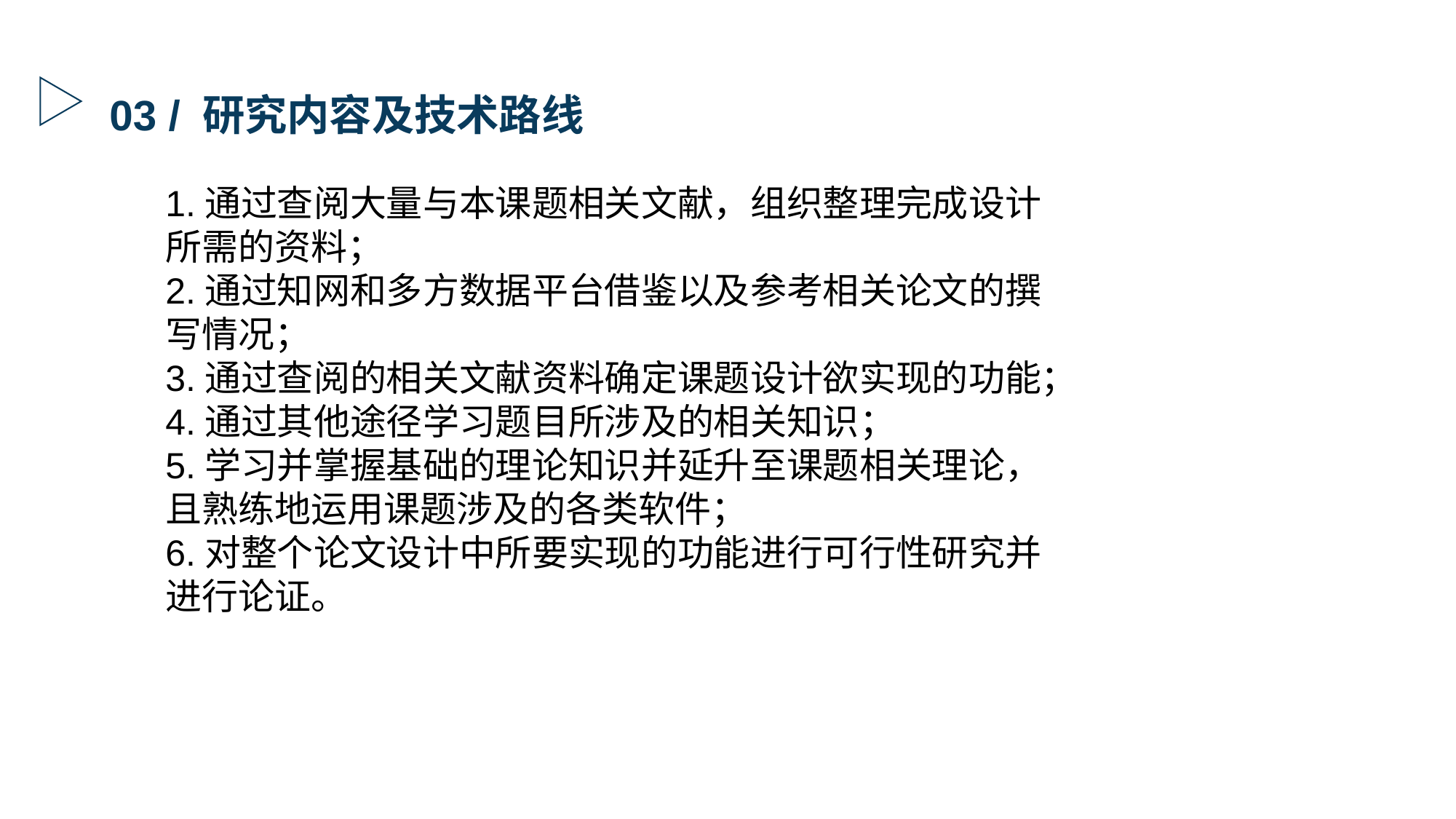

03 / 研究内容及技术路线

1.通过查阅大量与本课题相关文献，组织整理完成设计所需的资料；
2.通过知网和多方数据平台借鉴以及参考相关论文的撰写情况；
3.通过查阅的相关文献资料确定课题设计欲实现的功能；
4.通过其他途径学习题目所涉及的相关知识；
5.学习并掌握基础的理论知识并延升至课题相关理论，且熟练地运用课题涉及的各类软件；
6.对整个论文设计中所要实现的功能进行可行性研究并进行论证。